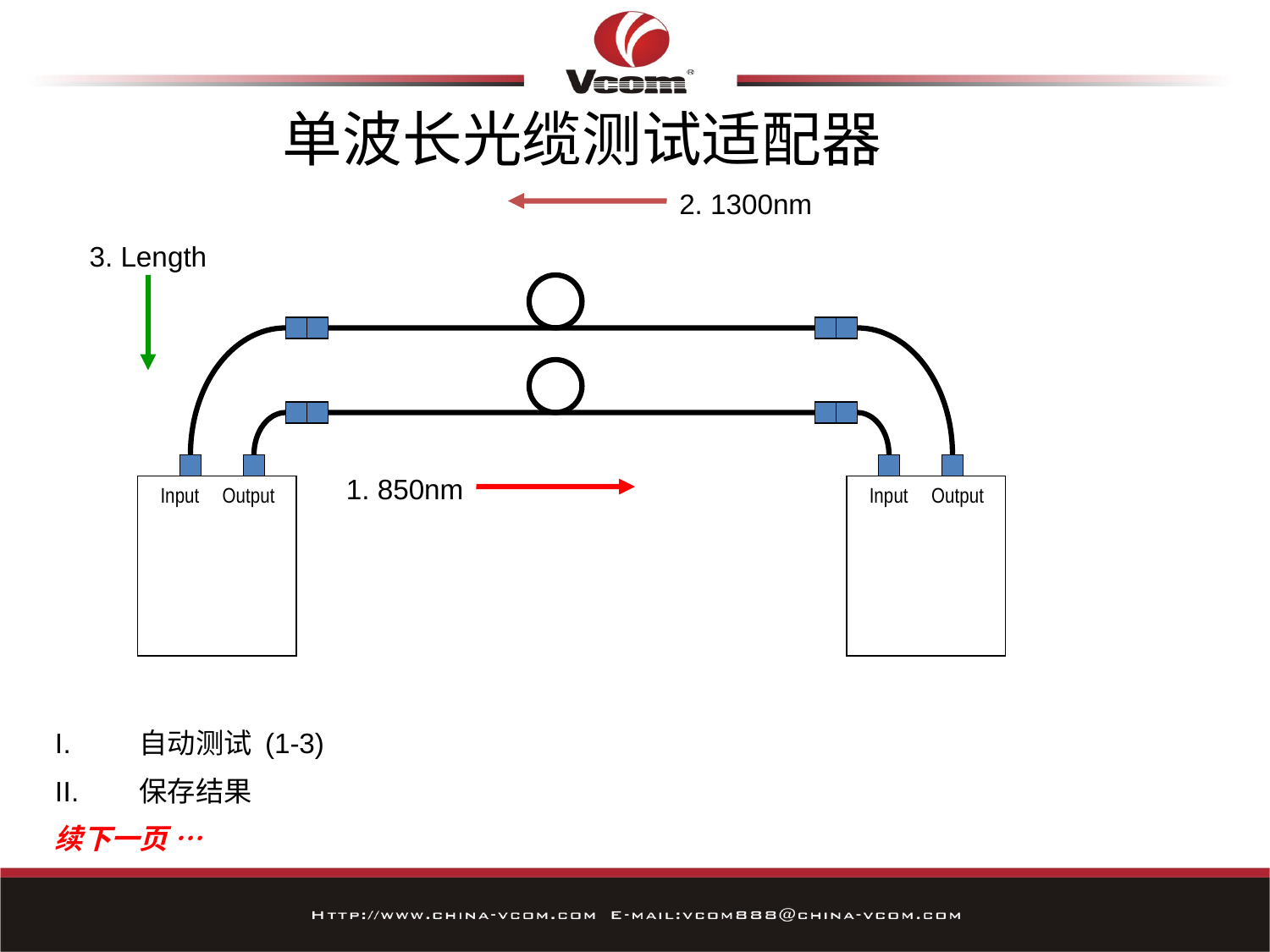

# 单波长光缆测试适配器
2. 1300nm

3. Length

Input
Output

1. 850nm
Input
Output

自动测试 (1-3)
保存结果
续下一页 …